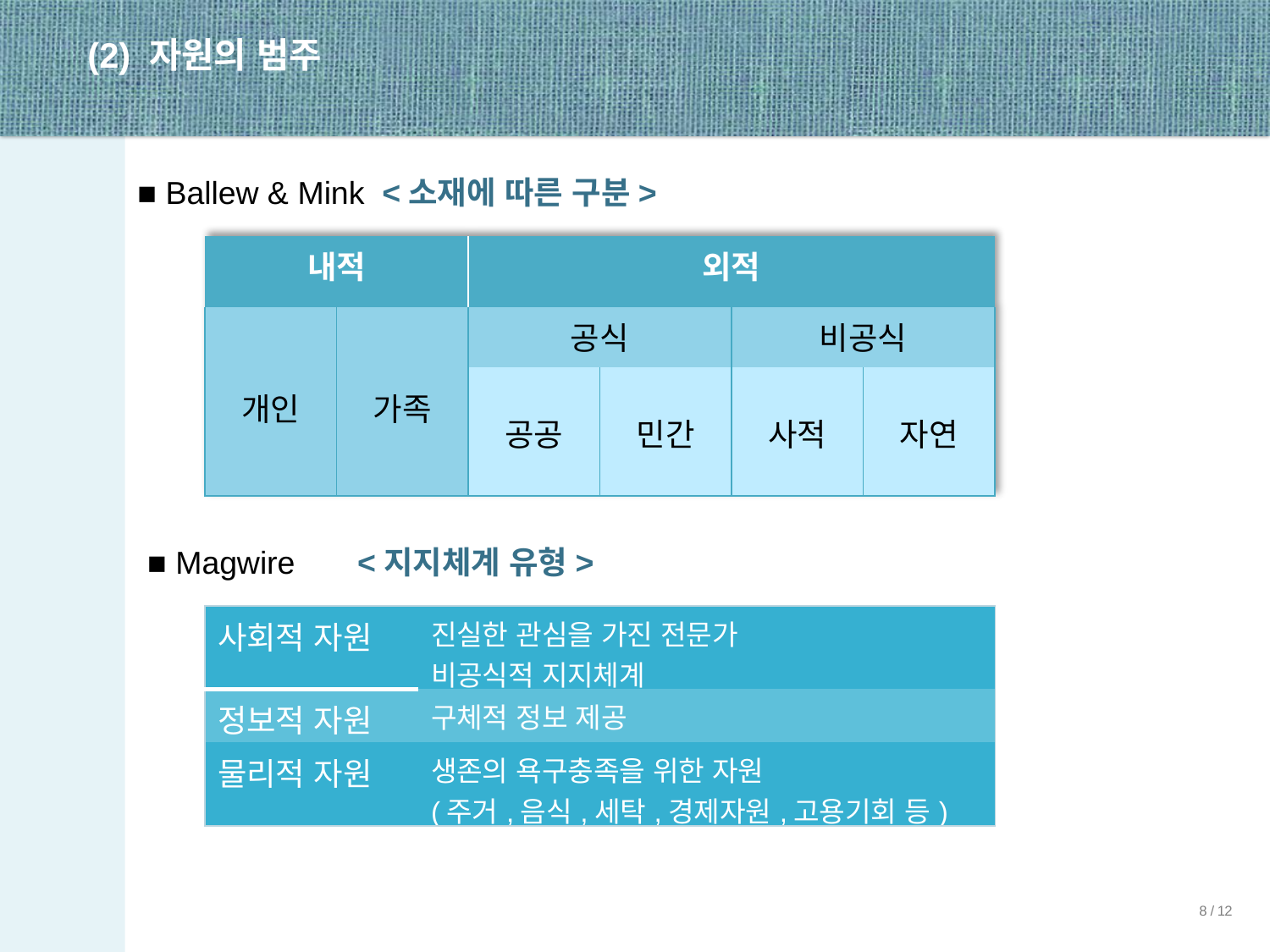

(2) 자원의 범주
■ Ballew & Mink  <소재에 따른 구분>
| 내적 |  | 외적 |  |  |  |
| --- | --- | --- | --- | --- | --- |
| 개인 | 가족 | 공식 |  | 비공식 |  |
|  |  | 공공 | 민간 | 사적 | 자연 |
■ Magwire       <지지체계 유형>
| 사회적 자원 | 진실한 관심을 가진 전문가 비공식적 지지체계 |
| --- | --- |
| 정보적 자원 | 구체적 정보 제공 |
| 물리적 자원 | 생존의 욕구충족을 위한 자원 (주거,음식,세탁,경제자원,고용기회 등) |
8 / 12